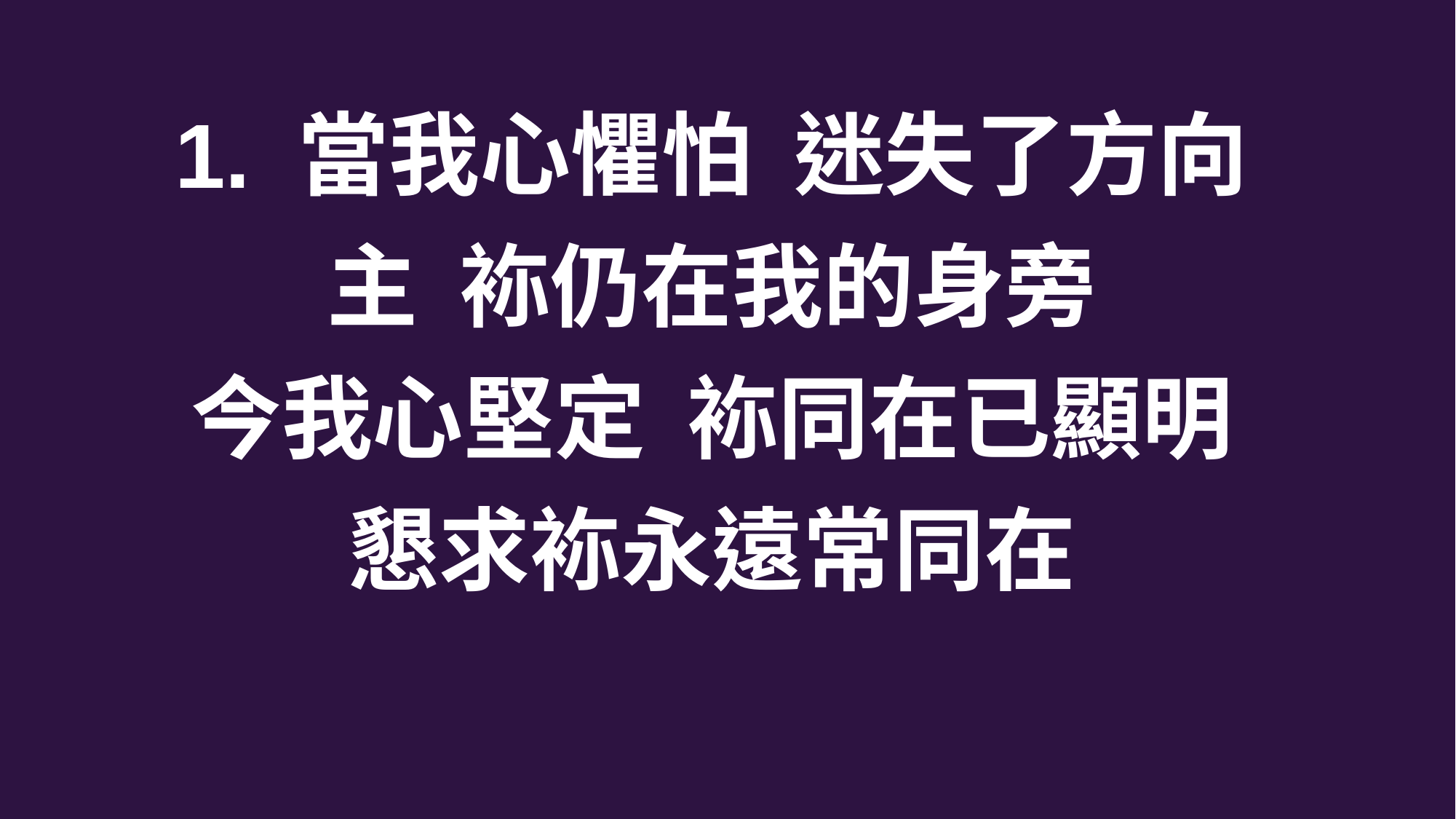

1. 當我心懼怕  迷失了方向
主  袮仍在我的身旁
今我心堅定  袮同在已顯明
懇求袮永遠常同在